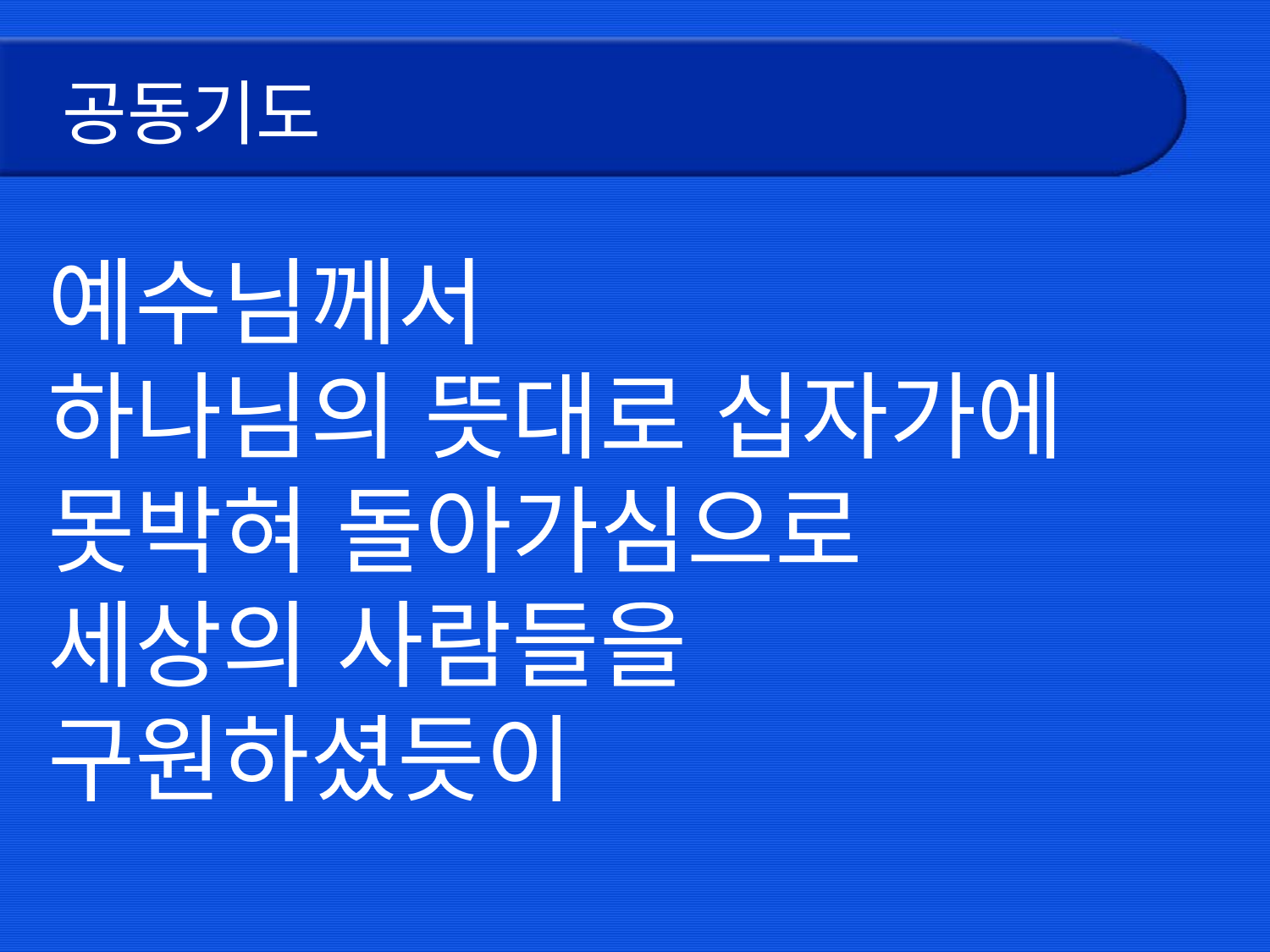

# 공동기도

예수님께서
하나님의 뜻대로 십자가에 못박혀 돌아가심으로
세상의 사람들을
구원하셨듯이